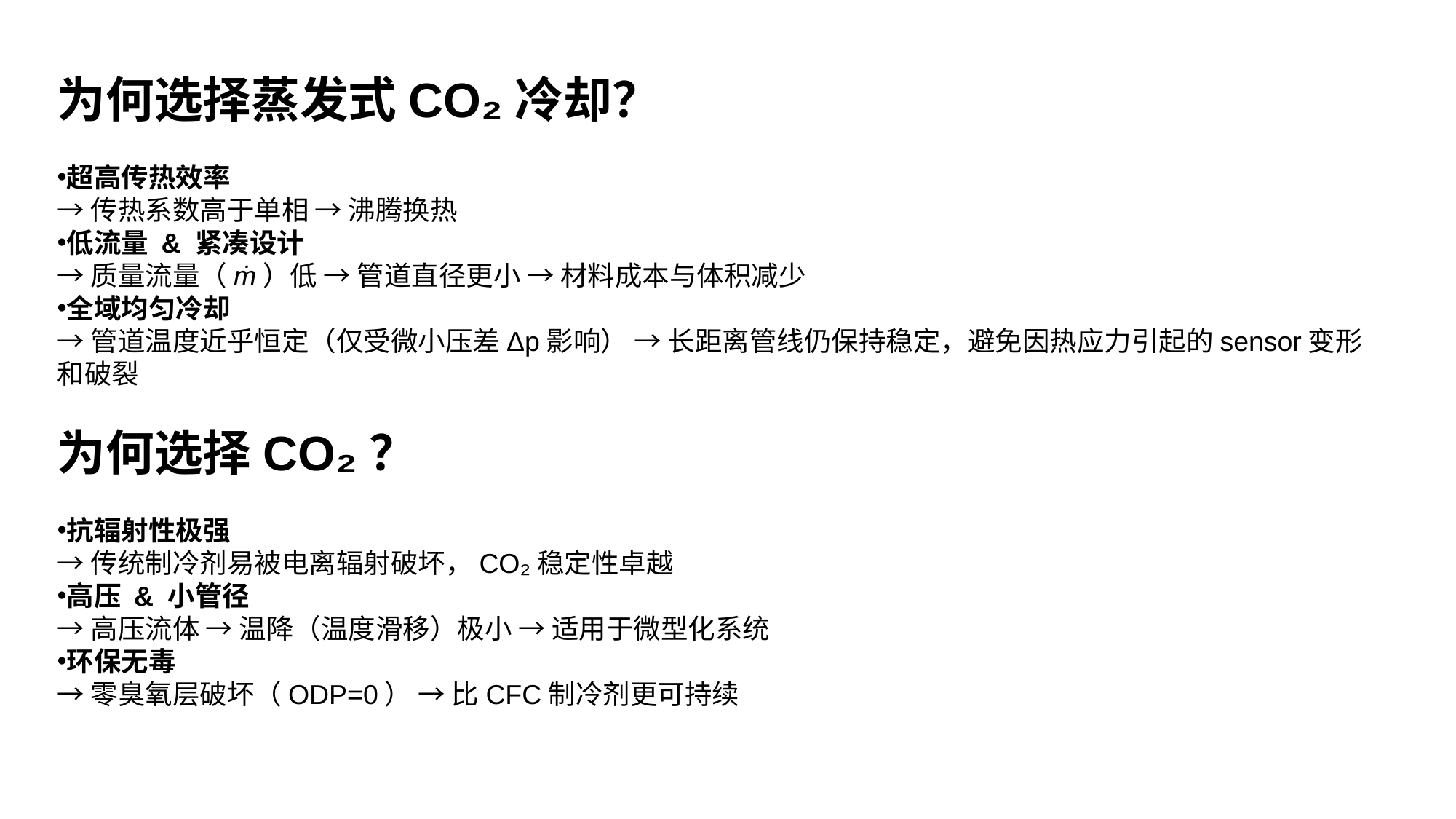

为何选择蒸发式CO₂冷却？

超高传热效率
→ 传热系数高于单相 → 沸腾换热
低流量 & 紧凑设计
→ 质量流量（ṁ）低 → 管道直径更小 → 材料成本与体积减少
全域均匀冷却
→ 管道温度近乎恒定（仅受微小压差Δp影响） → 长距离管线仍保持稳定，避免因热应力引起的sensor变形和破裂

为何选择CO₂？

抗辐射性极强
→ 传统制冷剂易被电离辐射破坏，CO₂稳定性卓越
高压 & 小管径
→ 高压流体 → 温降（温度滑移）极小 → 适用于微型化系统
环保无毒
→ 零臭氧层破坏（ODP=0） → 比CFC制冷剂更可持续